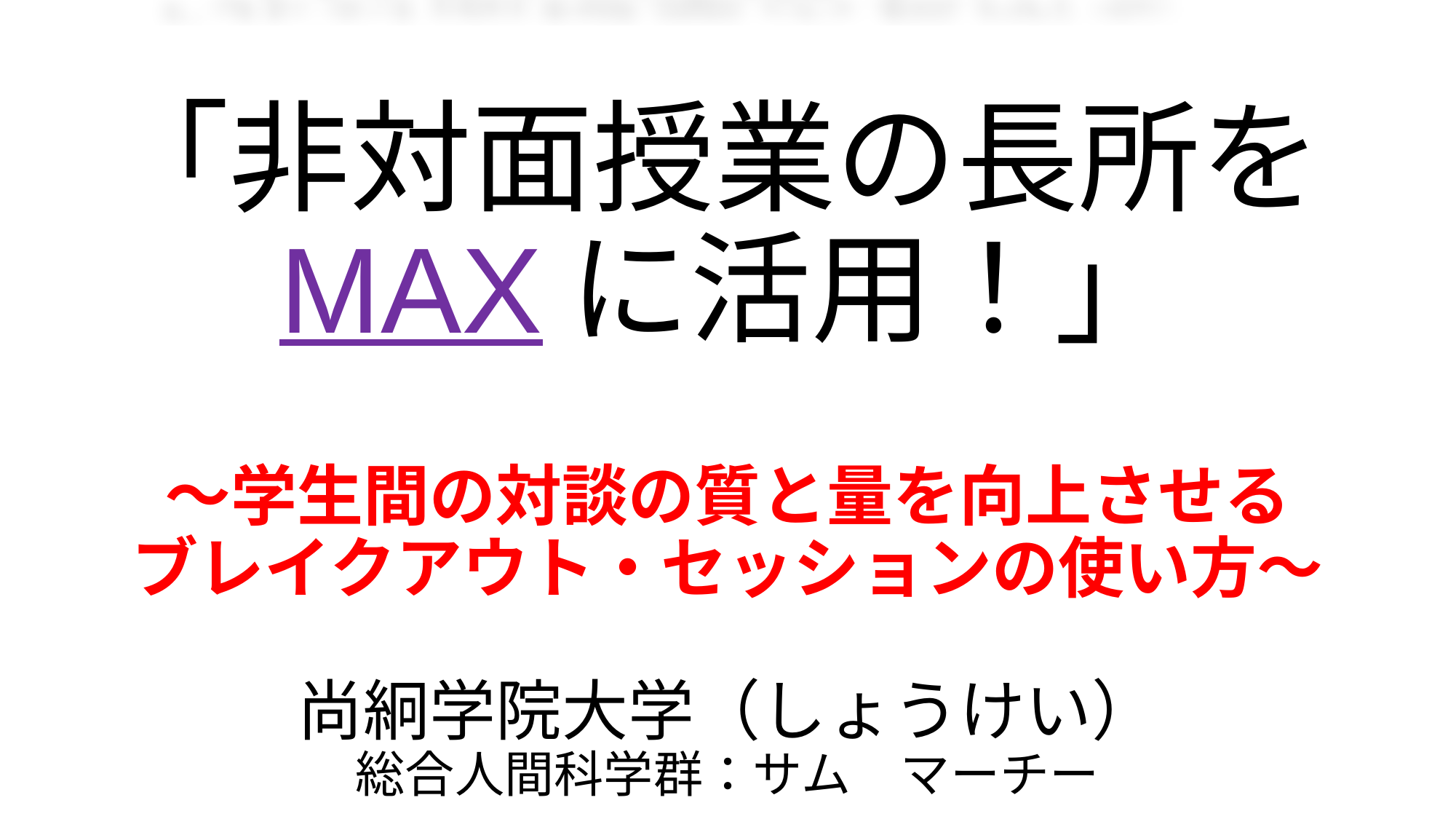

# 「非対面授業の長所をMAXに活用！」 ～学生間の対談の質と量を向上させる ブレイクアウト・セッションの使い方～ 尚絅学院大学（しょうけい） 総合人間科学群：サム　マーチー